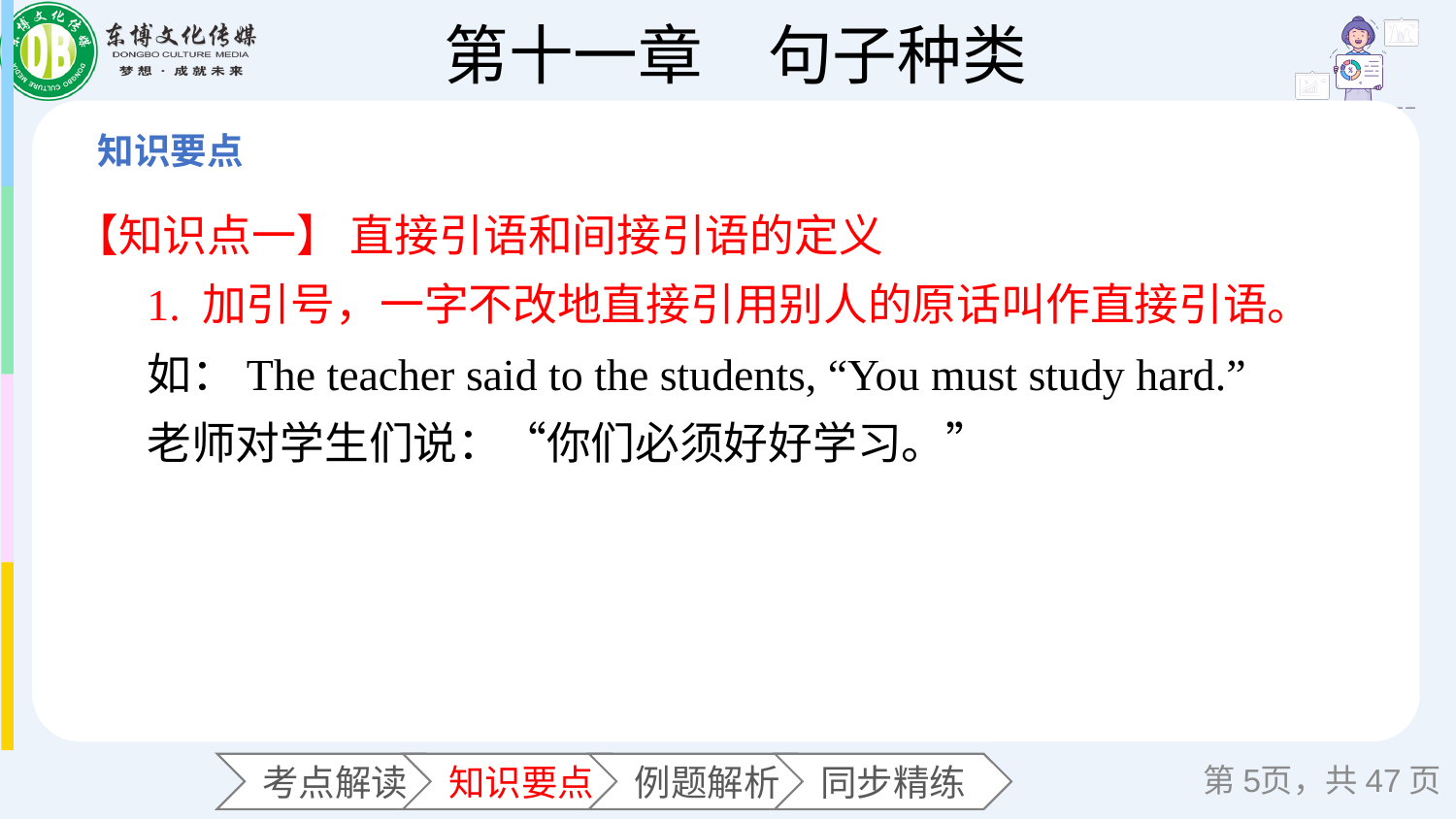

【知识点一】 直接引语和间接引语的定义
1. 加引号，一字不改地直接引用别人的原话叫作直接引语。
如：The teacher said to the students, “You must study hard.”
老师对学生们说：“你们必须好好学习。”
第5页，共47页